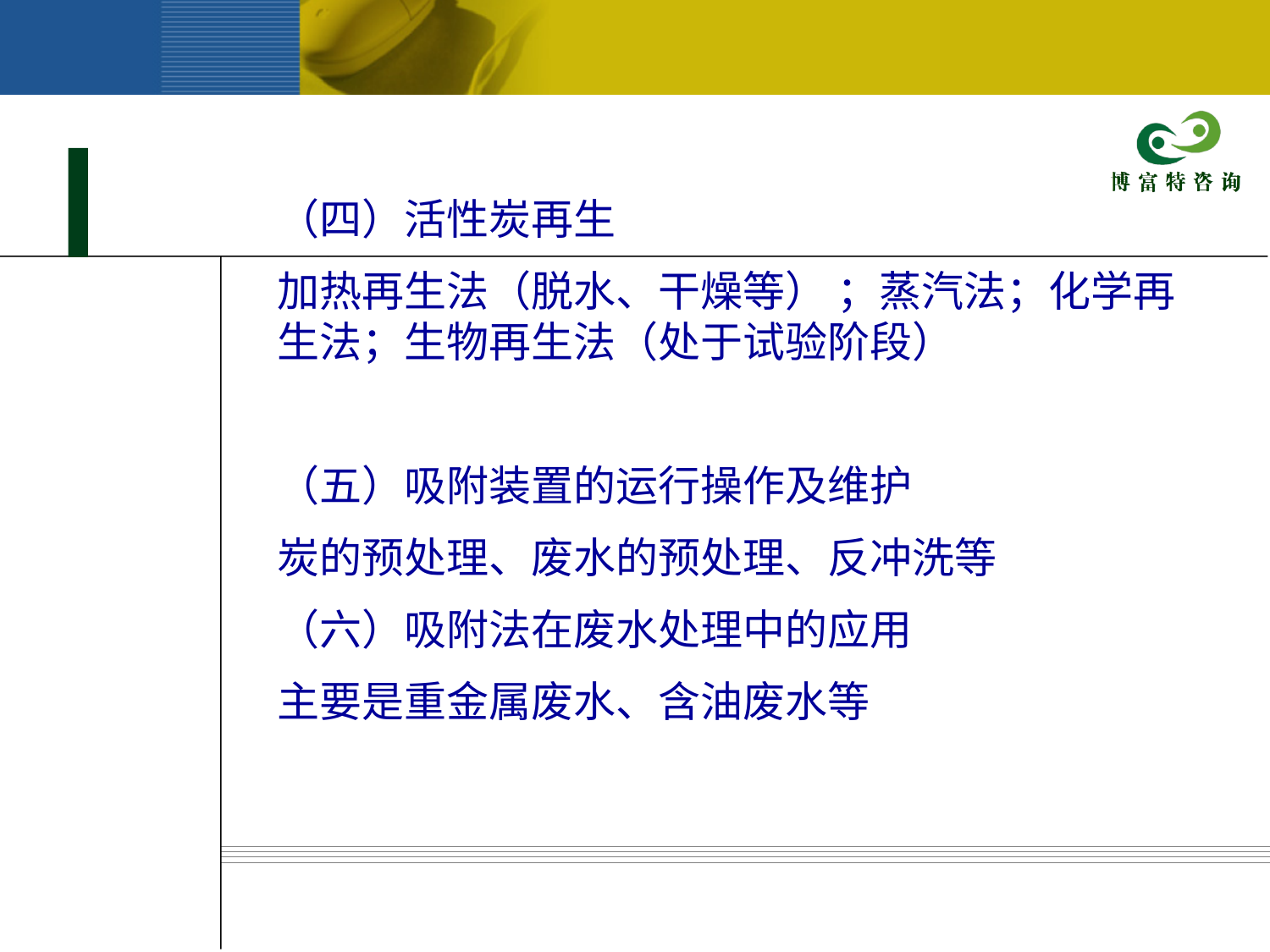

（四）活性炭再生
加热再生法（脱水、干燥等） ；蒸汽法；化学再生法；生物再生法（处于试验阶段）

（五）吸附装置的运行操作及维护
炭的预处理、废水的预处理、反冲洗等
（六）吸附法在废水处理中的应用
主要是重金属废水、含油废水等